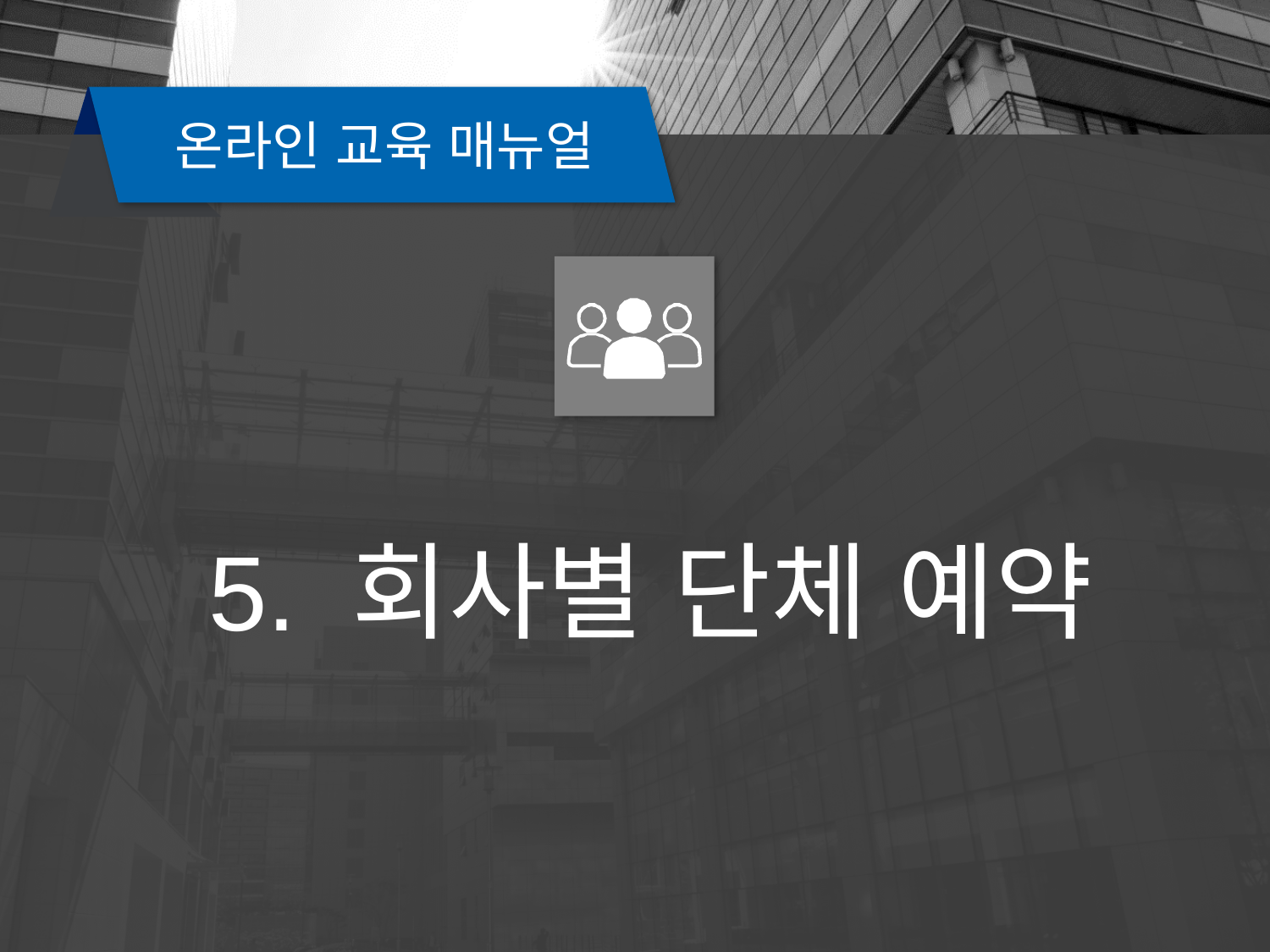

온라인 교육 매뉴얼

 5. 회사별 단체 예약